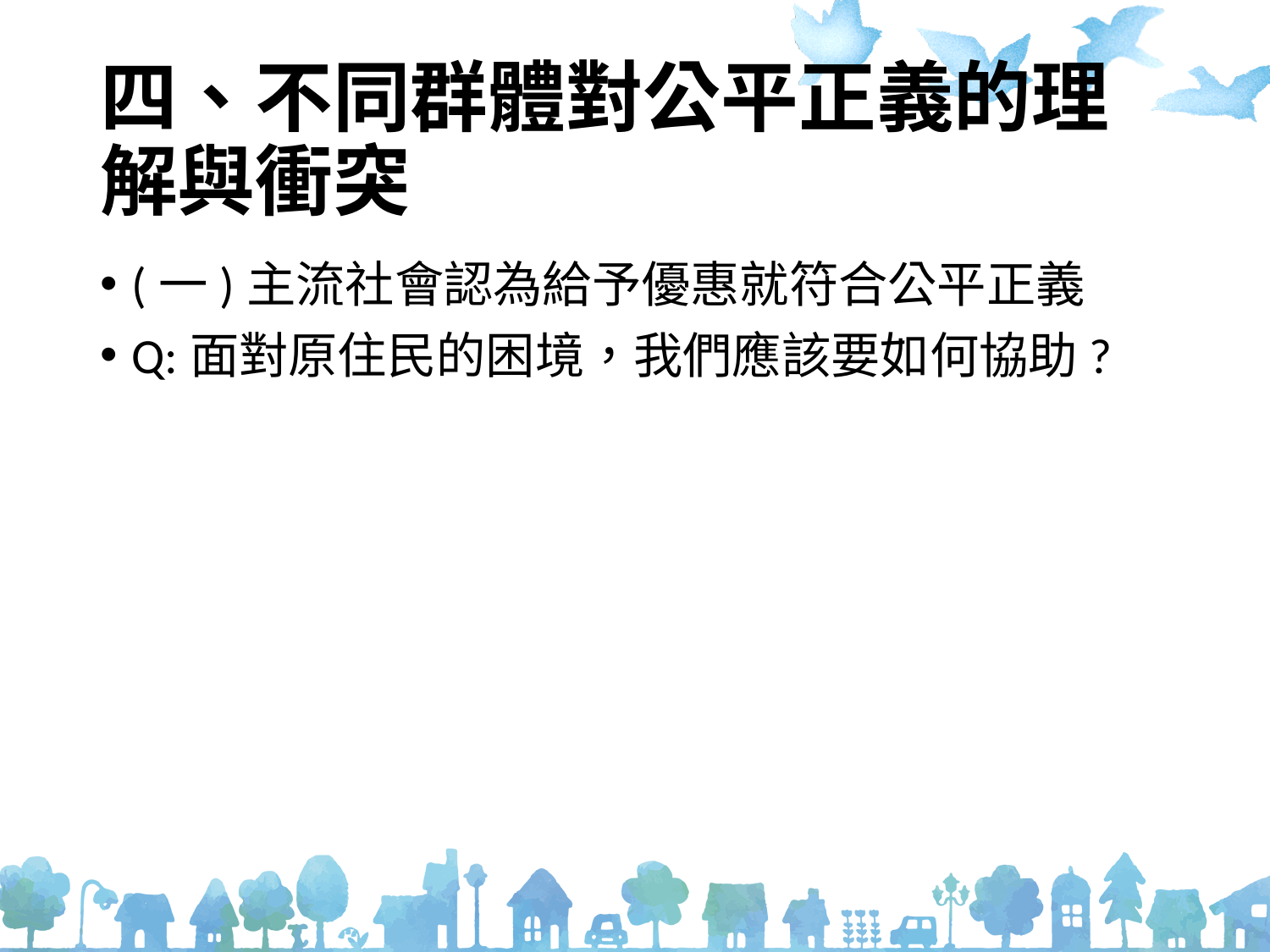

# 四、不同群體對公平正義的理解與衝突
(一)主流社會認為給予優惠就符合公平正義
Q:面對原住民的困境，我們應該要如何協助?